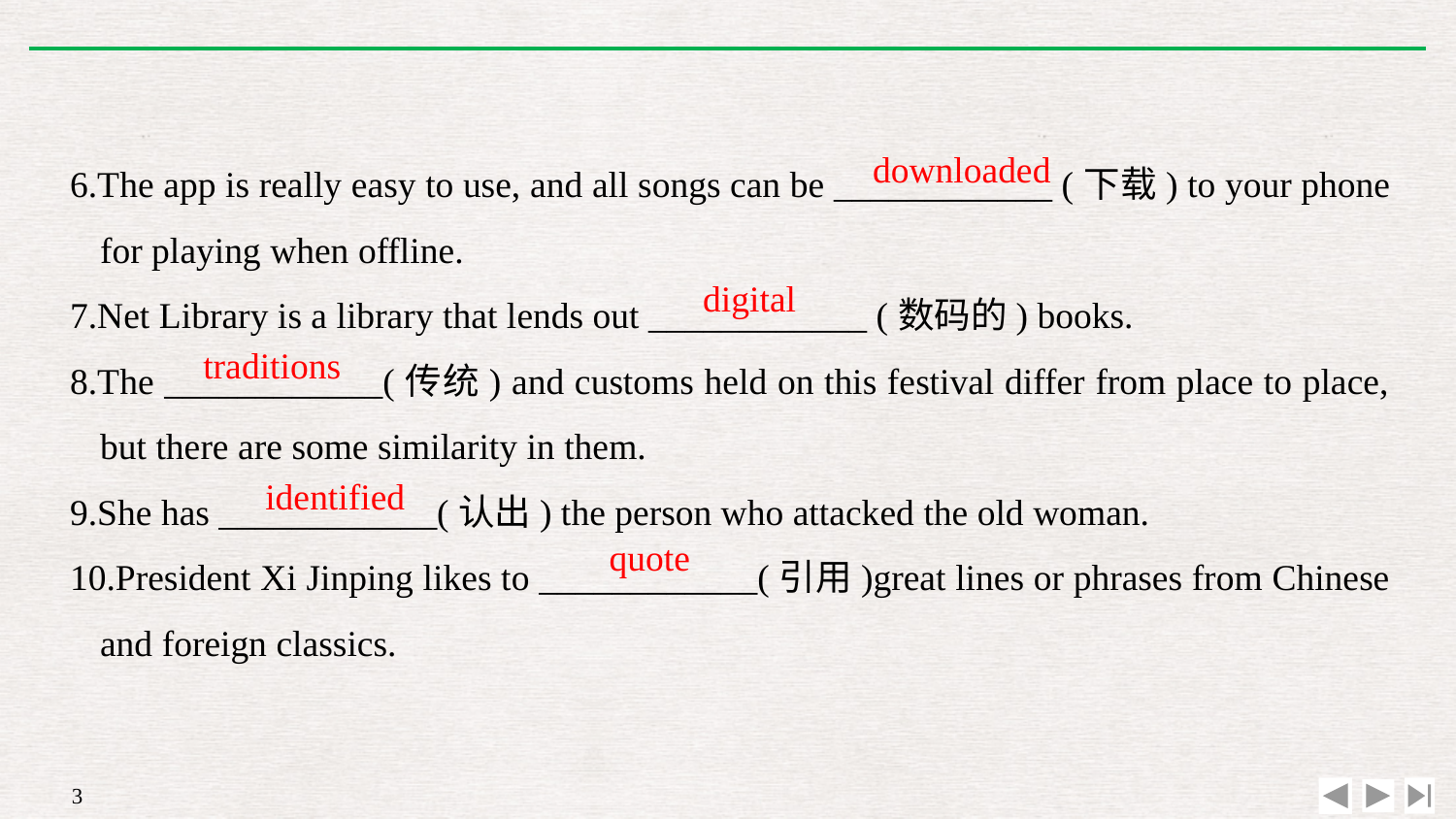

6.The app is really easy to use, and all songs can be ____________ (下载) to your phone for playing when offline.
7.Net Library is a library that lends out ____________ (数码的) books.
8.The ____________(传统) and customs held on this festival differ from place to place, but there are some similarity in them.
9.She has ____________(认出) the person who attacked the old woman.
10.President Xi Jinping likes to ____________(引用)great lines or phrases from Chinese and foreign classics.
downloaded
digital
traditions
identified
quote